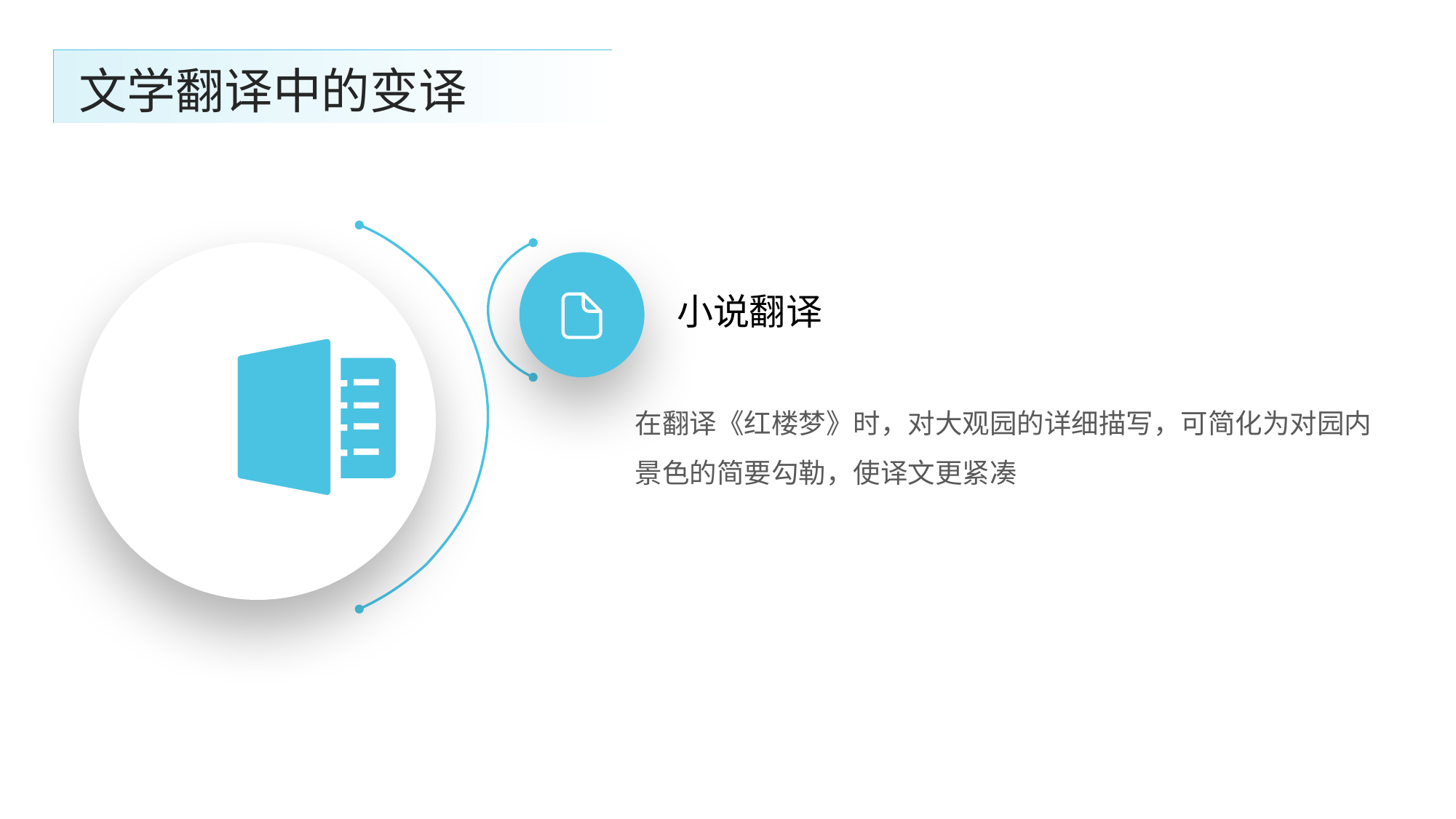

文学翻译中的变译

小说翻译

在翻译《红楼梦》时，对大观园的详细描写，可简化为对园内景色的简要勾勒，使译文更紧凑